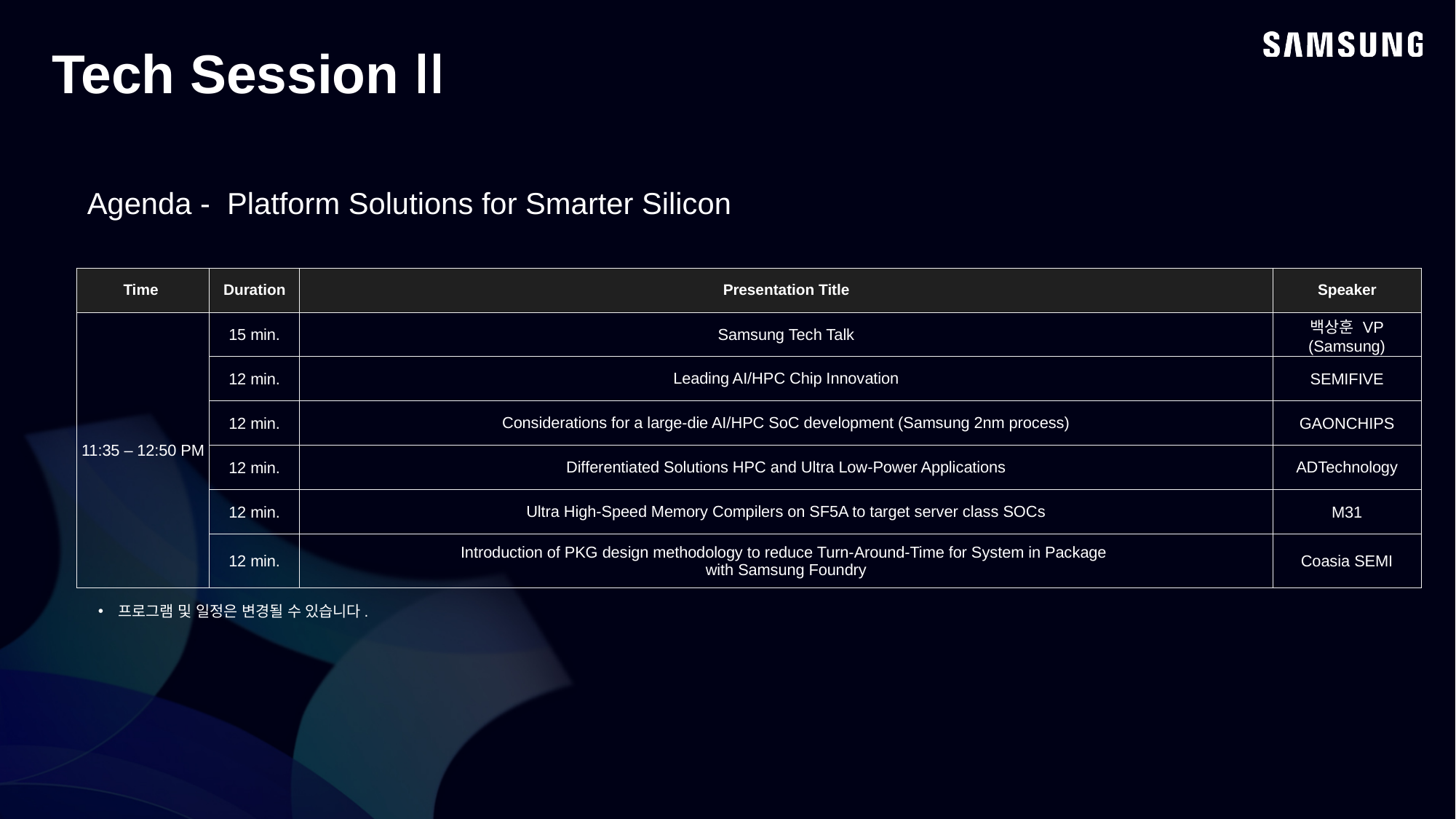

Tech Session ǀǀ
Agenda -  Platform Solutions for Smarter Silicon
| Time | Duration | Presentation Title | Speaker |
| --- | --- | --- | --- |
| 11:35 – 12:50 PM | 15 min. | Samsung Tech Talk | 백상훈 VP (Samsung) |
|  | 12 min. | Leading AI/HPC Chip Innovation | SEMIFIVE |
|  | 12 min. | Considerations for a large-die AI/HPC SoC development (Samsung 2nm process) | GAONCHIPS |
|  | 12 min. | Differentiated Solutions HPC and Ultra Low-Power Applications | ADTechnology |
|  | 12 min. | Ultra High-Speed Memory Compilers on SF5A to target server class SOCs | M31 |
|  | 12 min. | Introduction of PKG design methodology to reduce Turn-Around-Time for System in Package with Samsung Foundry | Coasia SEMI |
프로그램 및 일정은 변경될 수 있습니다.